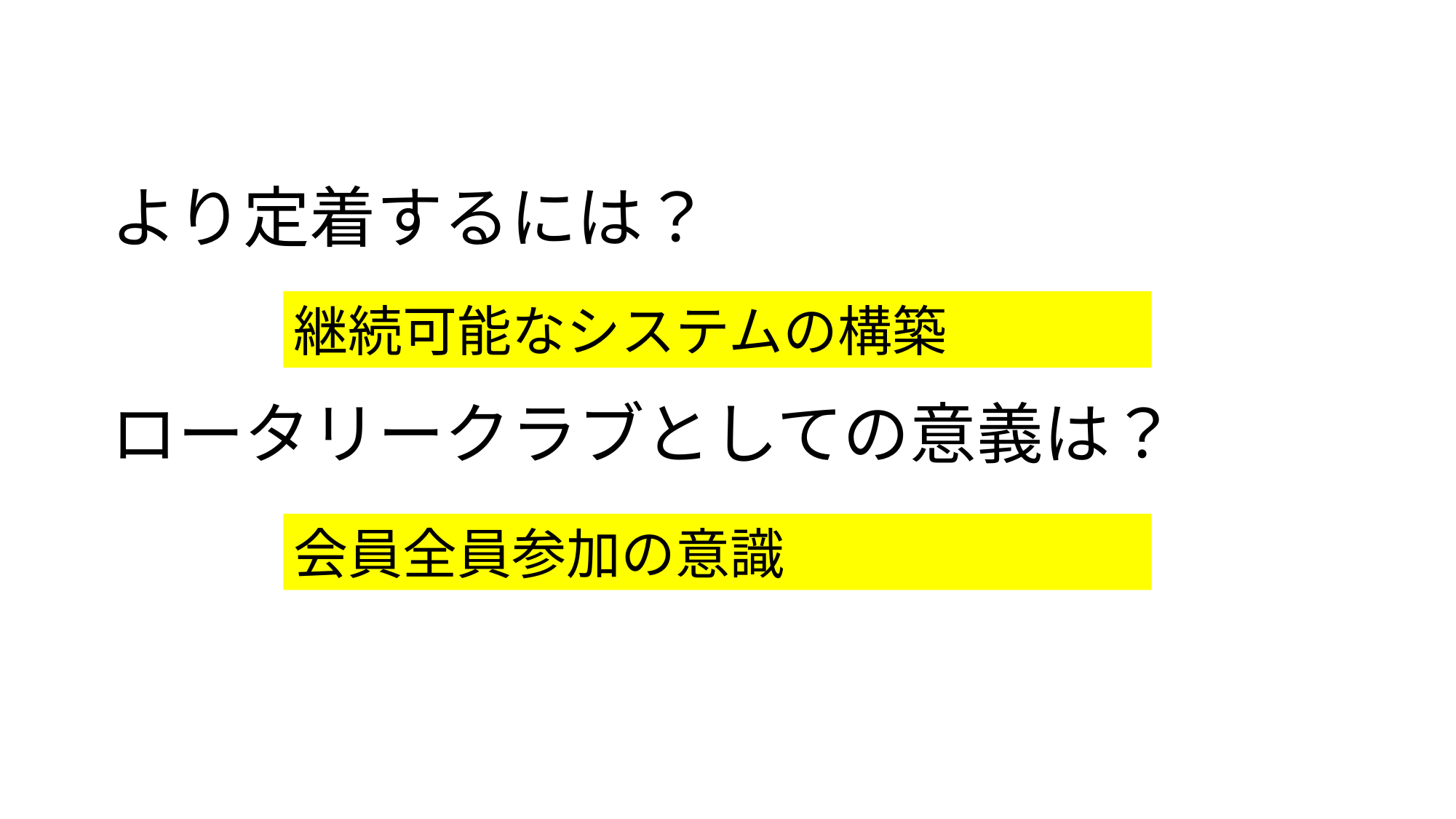

# より定着するには？ ロータリークラブとしての意義は？
継続可能なシステムの構築
会員全員参加の意識